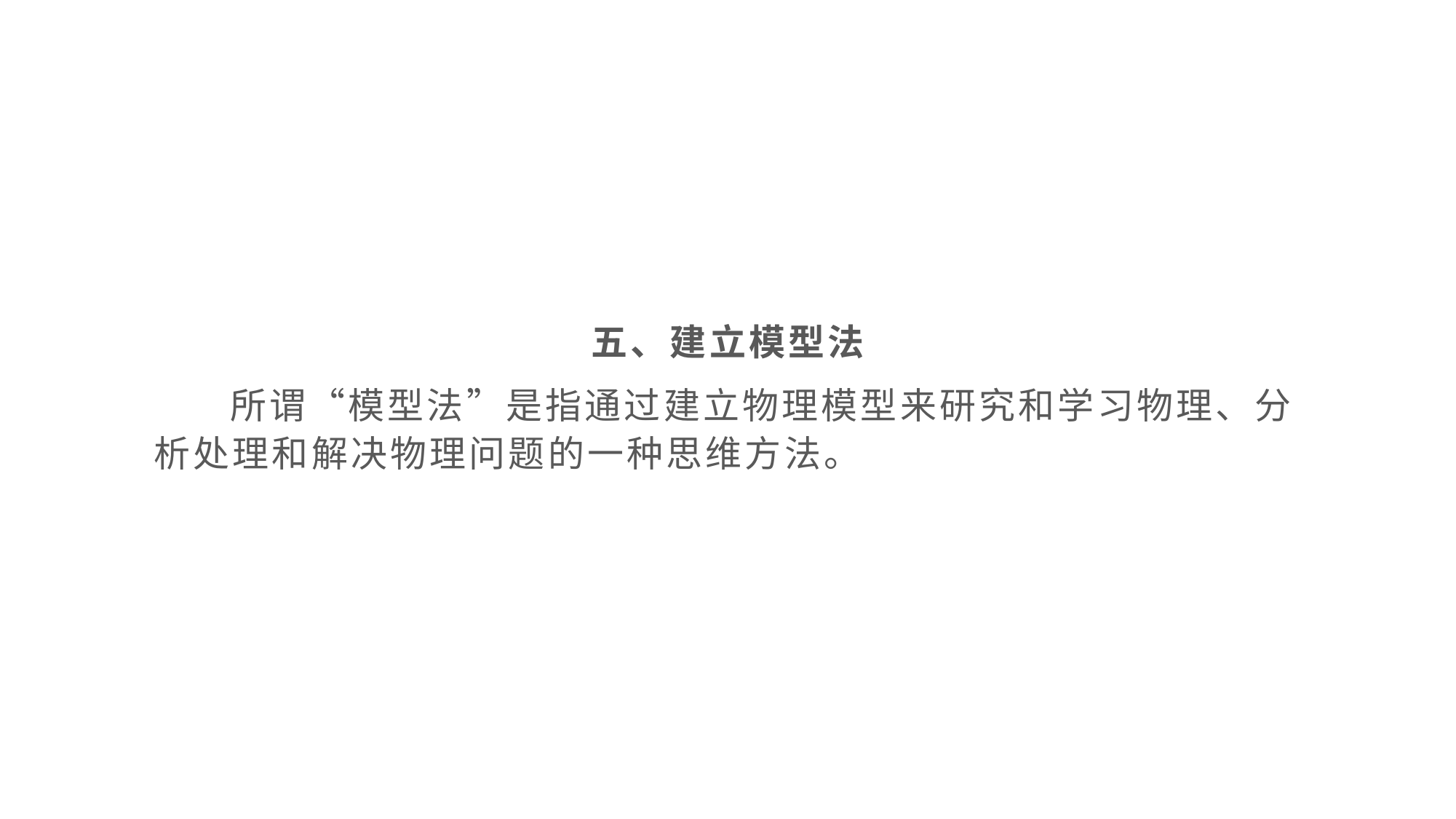

五、建立模型法
      所谓“模型法”是指通过建立物理模型来研究和学习物理、分析处理和解决物理问题的一种思维方法。